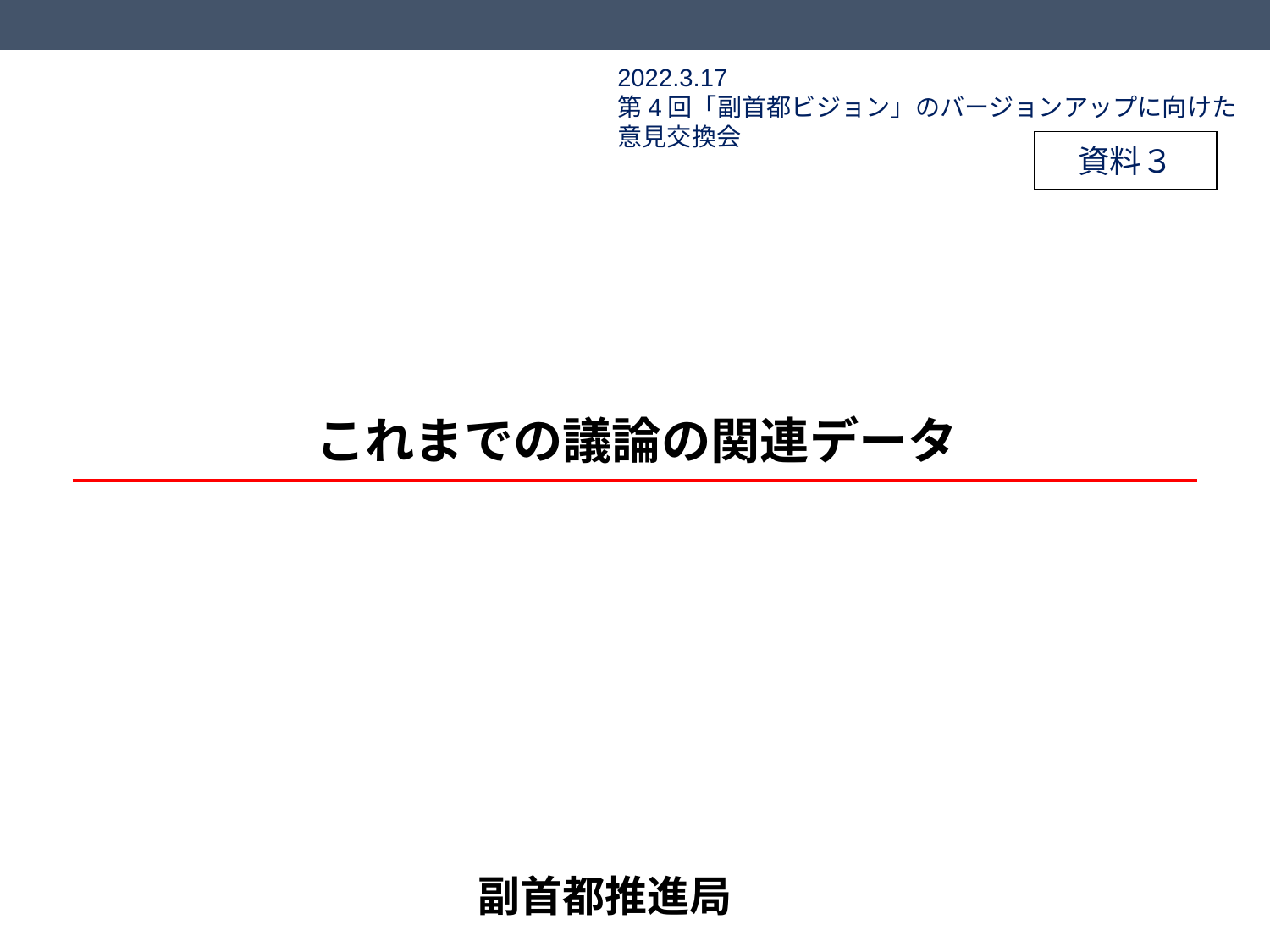

2022.3.17
第4回「副首都ビジョン」のバージョンアップに向けた意見交換会
資料３
# これまでの議論の関連データ

副首都推進局